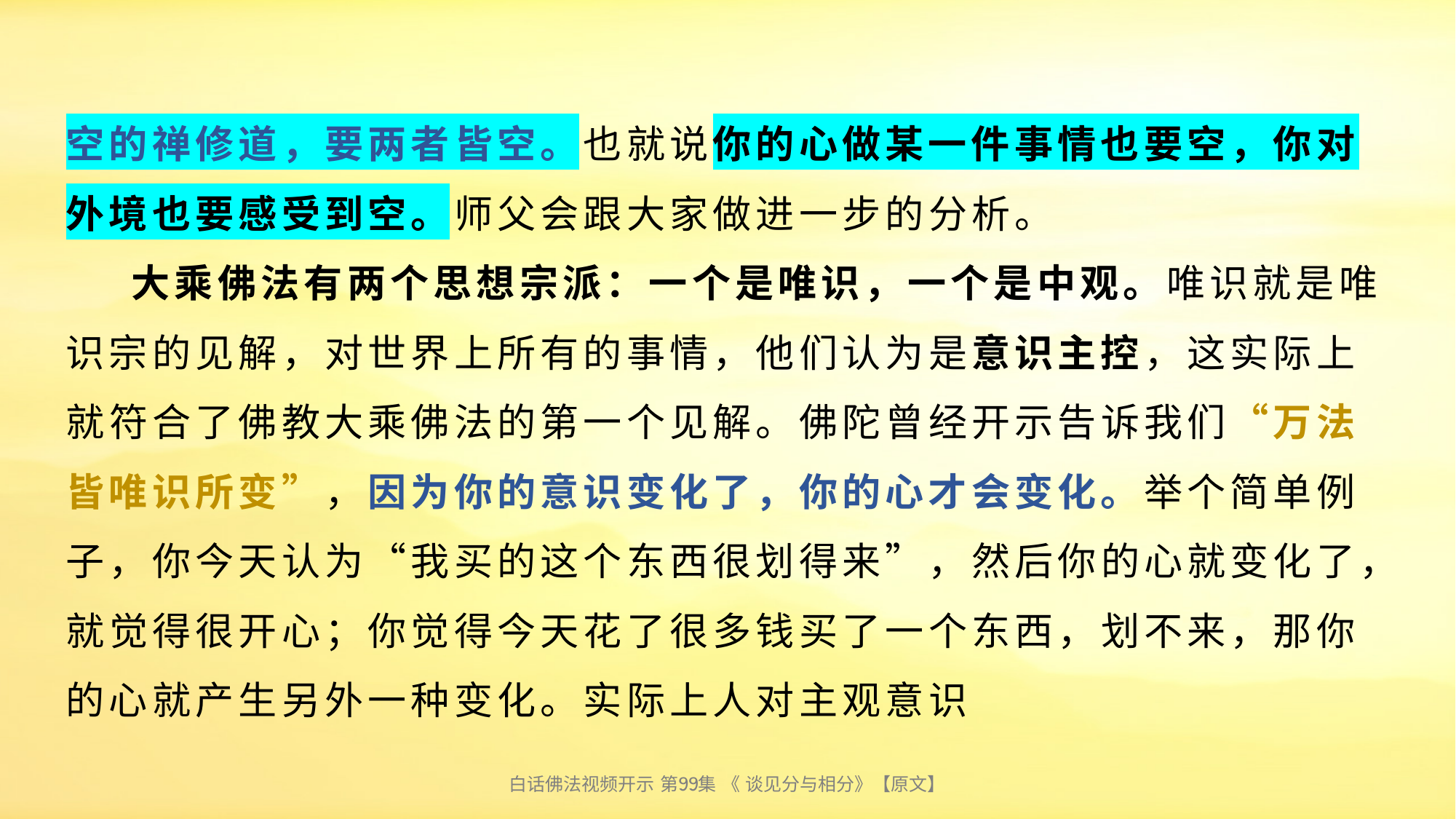

# 空的禅修道，要两者皆空。也就说你的心做某一件事情也要空，你对外境也要感受到空。师父会跟大家做进一步的分析。 大乘佛法有两个思想宗派：一个是唯识，一个是中观。唯识就是唯识宗的见解，对世界上所有的事情，他们认为是意识主控，这实际上就符合了佛教大乘佛法的第一个见解。佛陀曾经开示告诉我们“万法皆唯识所变”，因为你的意识变化了，你的心才会变化。举个简单例子，你今天认为“我买的这个东西很划得来”，然后你的心就变化了，就觉得很开心；你觉得今天花了很多钱买了一个东西，划不来，那你的心就产生另外一种变化。实际上人对主观意识
白话佛法视频开示 第99集 《 谈见分与相分》【原文】